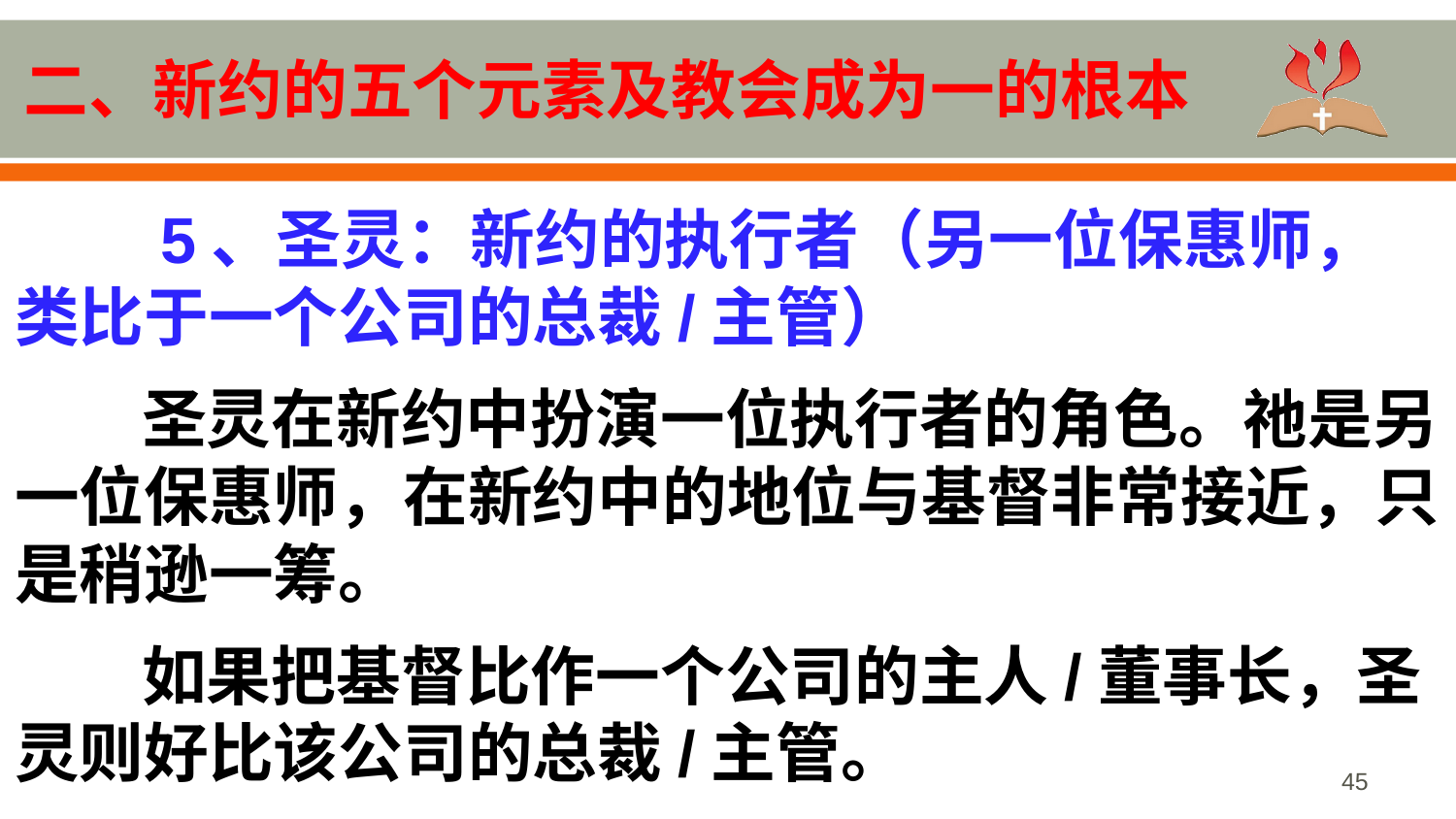

# 二、新约的五个元素及教会成为一的根本
	5、圣灵：新约的执行者（另一位保惠师，类比于一个公司的总裁/主管）
圣灵在新约中扮演一位执行者的角色。祂是另一位保惠师，在新约中的地位与基督非常接近，只是稍逊一筹。
如果把基督比作一个公司的主人/董事长，圣灵则好比该公司的总裁/主管。

45